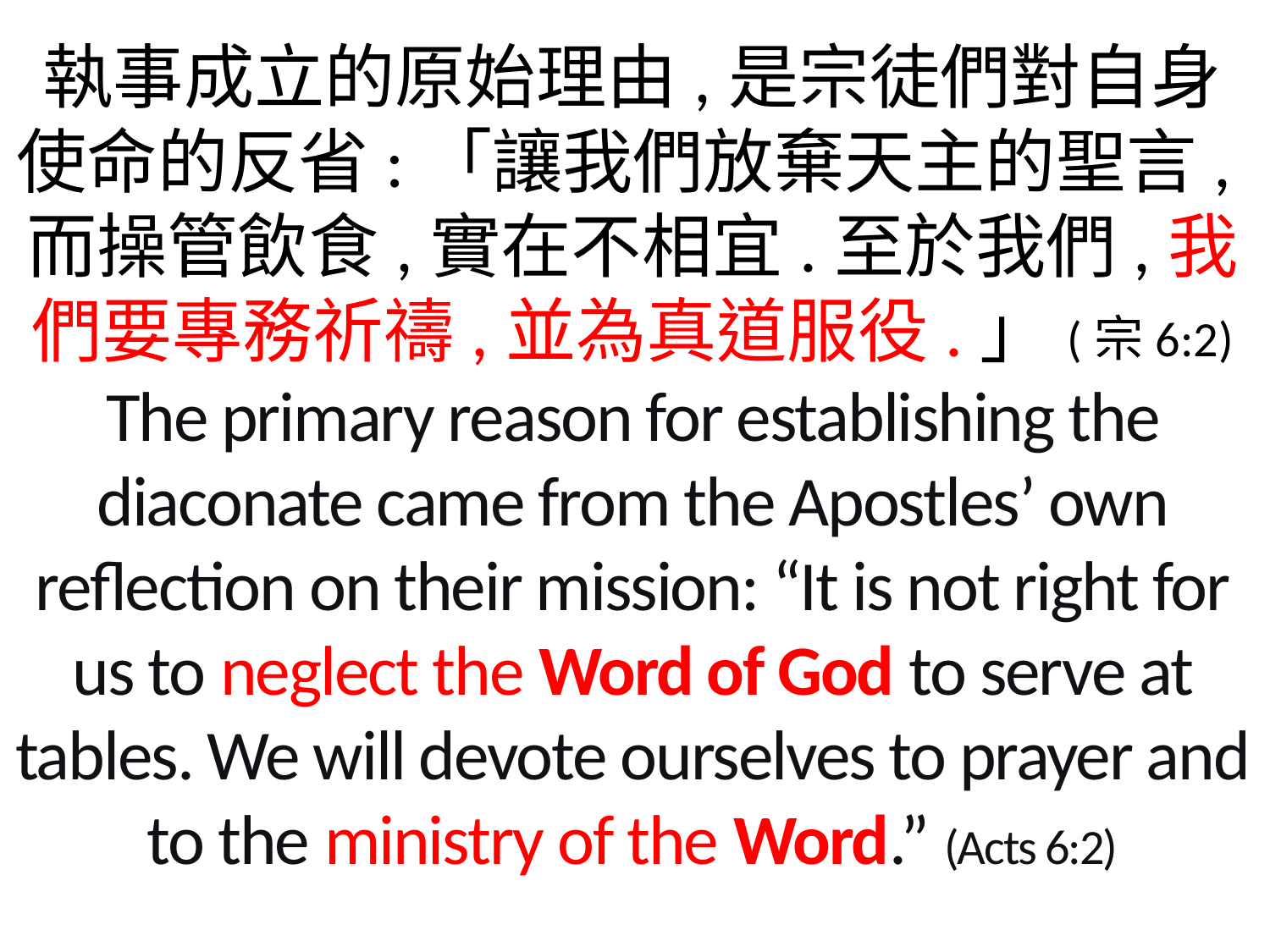

執事成立的原始理由,是宗徒們對自身使命的反省:「讓我們放棄天主的聖言,而操管飲食,實在不相宜.至於我們,我們要專務祈禱,並為真道服役.」(宗6:2)
The primary reason for establishing the diaconate came from the Apostles’ own reflection on their mission: “It is not right for us to neglect the Word of God to serve at tables. We will devote ourselves to prayer and to the ministry of the Word.” (Acts 6:2)